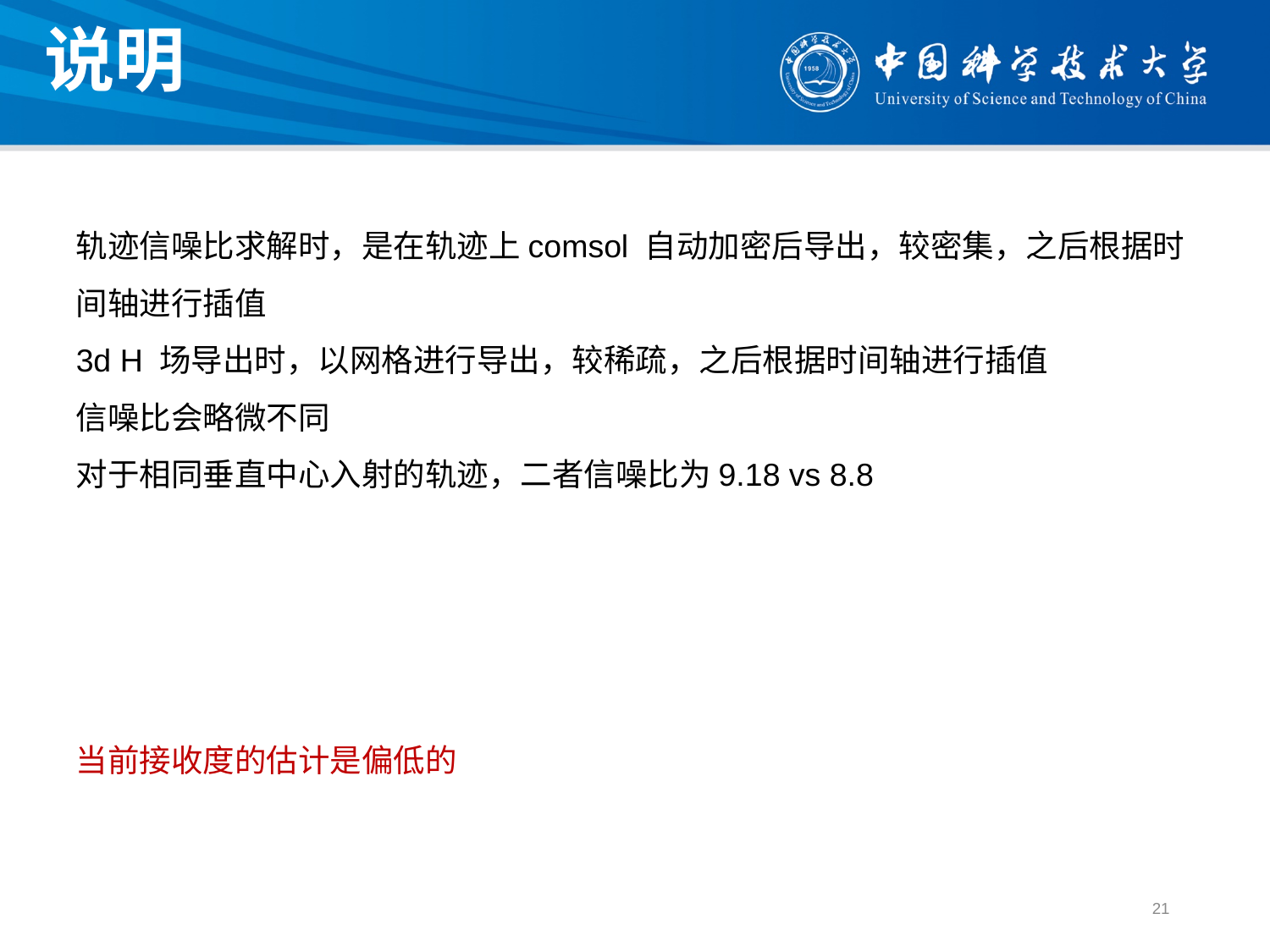

说明
轨迹信噪比求解时，是在轨迹上comsol 自动加密后导出，较密集，之后根据时间轴进行插值
3d H 场导出时，以网格进行导出，较稀疏，之后根据时间轴进行插值
信噪比会略微不同
对于相同垂直中心入射的轨迹，二者信噪比为9.18 vs 8.8

当前接收度的估计是偏低的
21